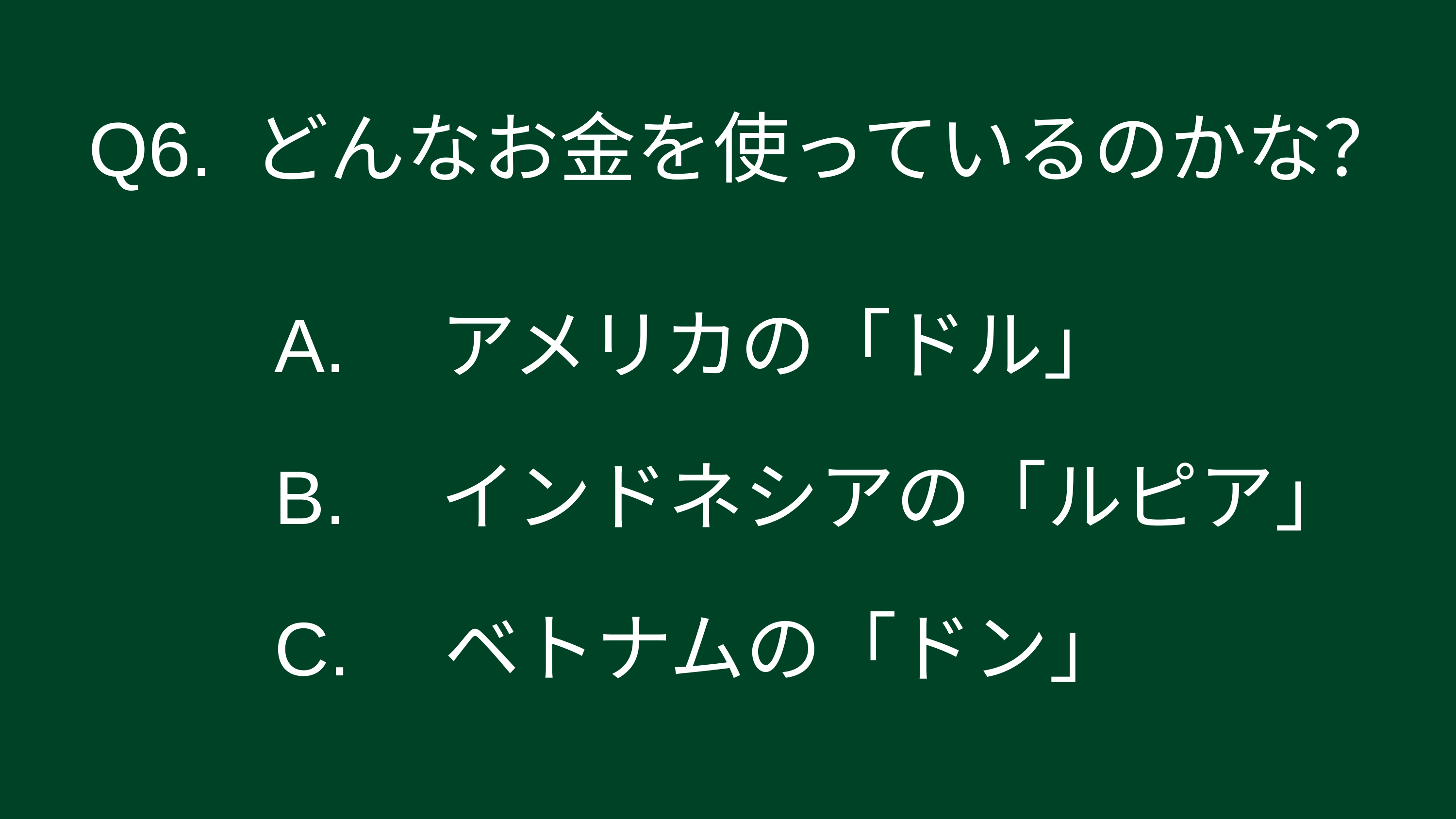

Q6. どんなお金を使っているのかな？

A.　アメリカの「ドル」

B.　インドネシアの「ルピア」

C.　ベトナムの「ドン」